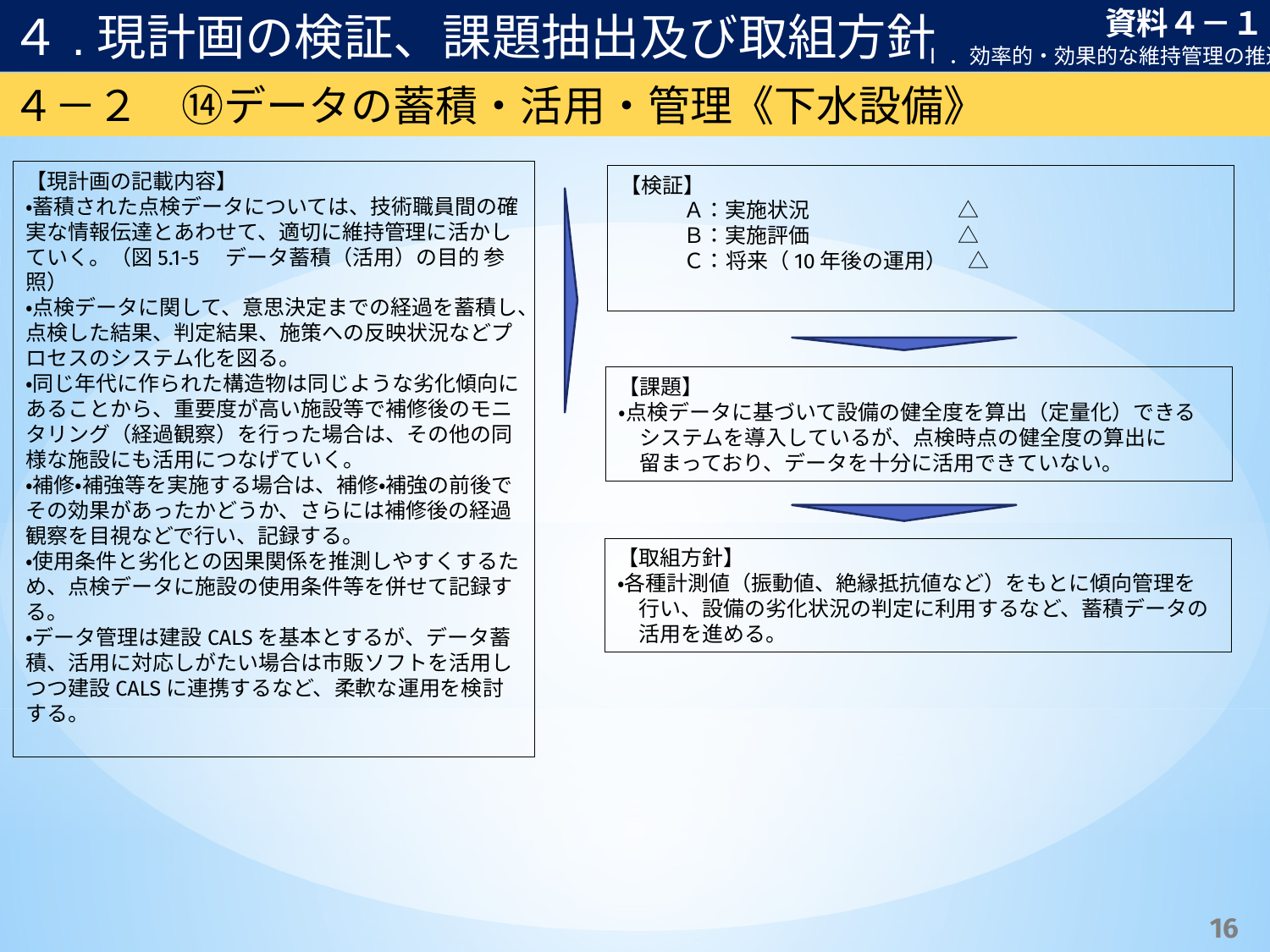

４.現計画の検証、課題抽出及び取組方針
資料４－１
Ⅰ．効率的・効果的な維持管理の推進
４－２　⑭データの蓄積・活用・管理《下水設備》
【現計画の記載内容】
・蓄積された点検データについては、技術職員間の確実な情報伝達とあわせて、適切に維持管理に活かしていく。（図5.1-5　データ蓄積（活用）の目的 参照）
・点検データに関して、意思決定までの経過を蓄積し、点検した結果、判定結果、施策への反映状況などプロセスのシステム化を図る。
・同じ年代に作られた構造物は同じような劣化傾向にあることから、重要度が高い施設等で補修後のモニタリング（経過観察）を行った場合は、その他の同様な施設にも活用につなげていく。
・補修・補強等を実施する場合は、補修・補強の前後でその効果があったかどうか、さらには補修後の経過観察を目視などで行い、記録する。
・使用条件と劣化との因果関係を推測しやすくするため、点検データに施設の使用条件等を併せて記録する。
・データ管理は建設CALSを基本とするが、データ蓄積、活用に対応しがたい場合は市販ソフトを活用しつつ建設CALSに連携するなど、柔軟な運用を検討する。

【検証】
　　　Ａ：実施状況　　　　　　　△
　　　Ｂ：実施評価　　　　　　　△
　　　Ｃ：将来（10年後の運用）　△

【課題】
・点検データに基づいて設備の健全度を算出（定量化）できる
　システムを導入しているが、点検時点の健全度の算出に
　留まっており、データを十分に活用できていない。

【取組方針】
・各種計測値（振動値、絶縁抵抗値など）をもとに傾向管理を
　行い、設備の劣化状況の判定に利用するなど、蓄積データの
　活用を進める。
16